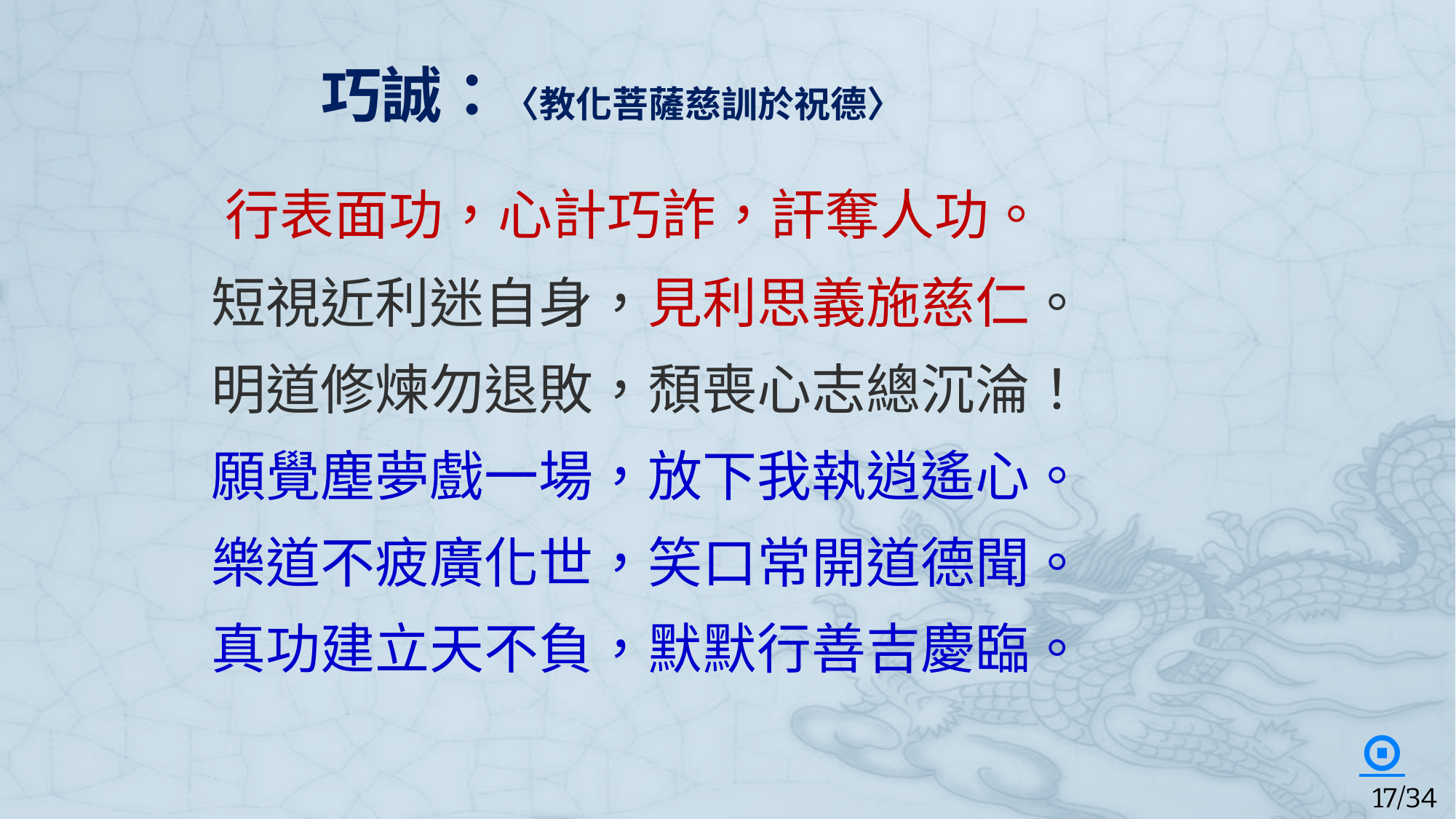

巧誠：〈教化菩薩慈訓於祝德〉
      行表面功，心計巧詐，訐奪人功。
      短視近利迷自身，見利思義施慈仁。
      明道修煉勿退敗，頹喪心志總沉淪！
      願覺塵夢戲一場，放下我執逍遙心。
      樂道不疲廣化世，笑口常開道德聞。
      真功建立天不負，默默行善吉慶臨。
⊙
17/34